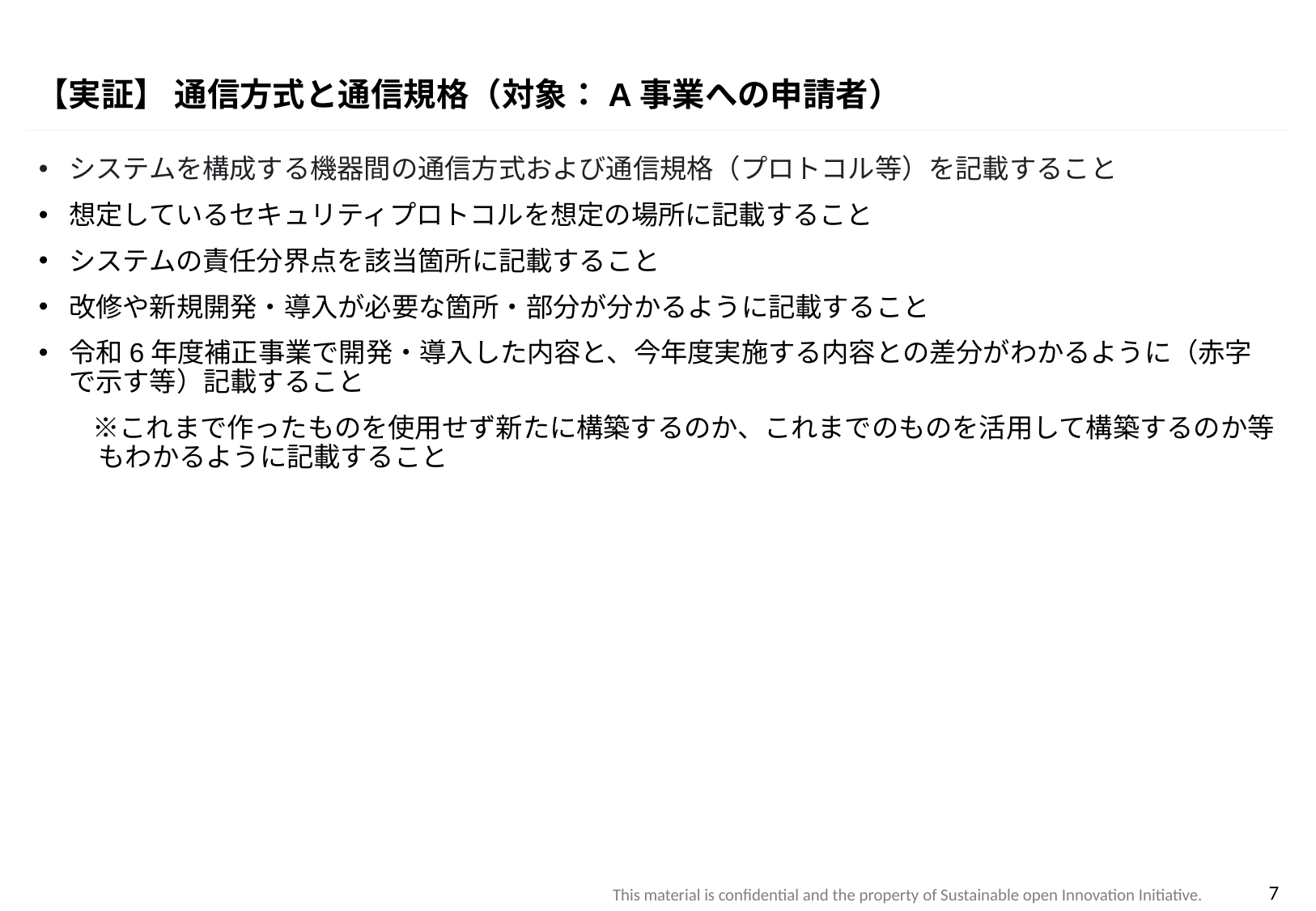

【実証】 通信方式と通信規格（対象：A事業への申請者）
システムを構成する機器間の通信方式および通信規格（プロトコル等）を記載すること
想定しているセキュリティプロトコルを想定の場所に記載すること
システムの責任分界点を該当箇所に記載すること
改修や新規開発・導入が必要な箇所・部分が分かるように記載すること
令和6年度補正事業で開発・導入した内容と、今年度実施する内容との差分がわかるように（赤字で示す等）記載すること
　　※これまで作ったものを使用せず新たに構築するのか、これまでのものを活用して構築するのか等もわかるように記載すること